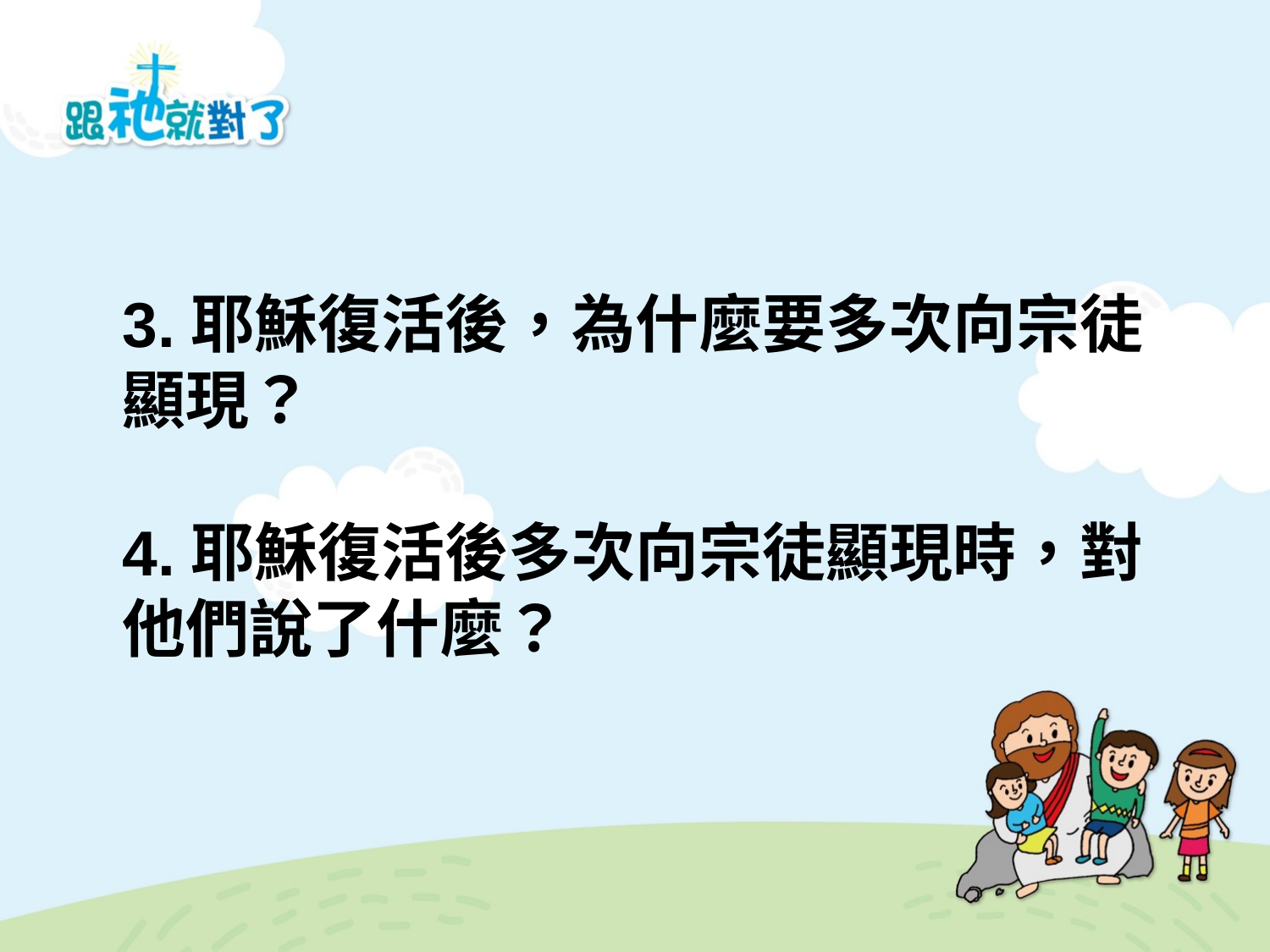

3.耶穌復活後，為什麼要多次向宗徒顯現？

4.耶穌復活後多次向宗徒顯現時，對他們說了什麼？